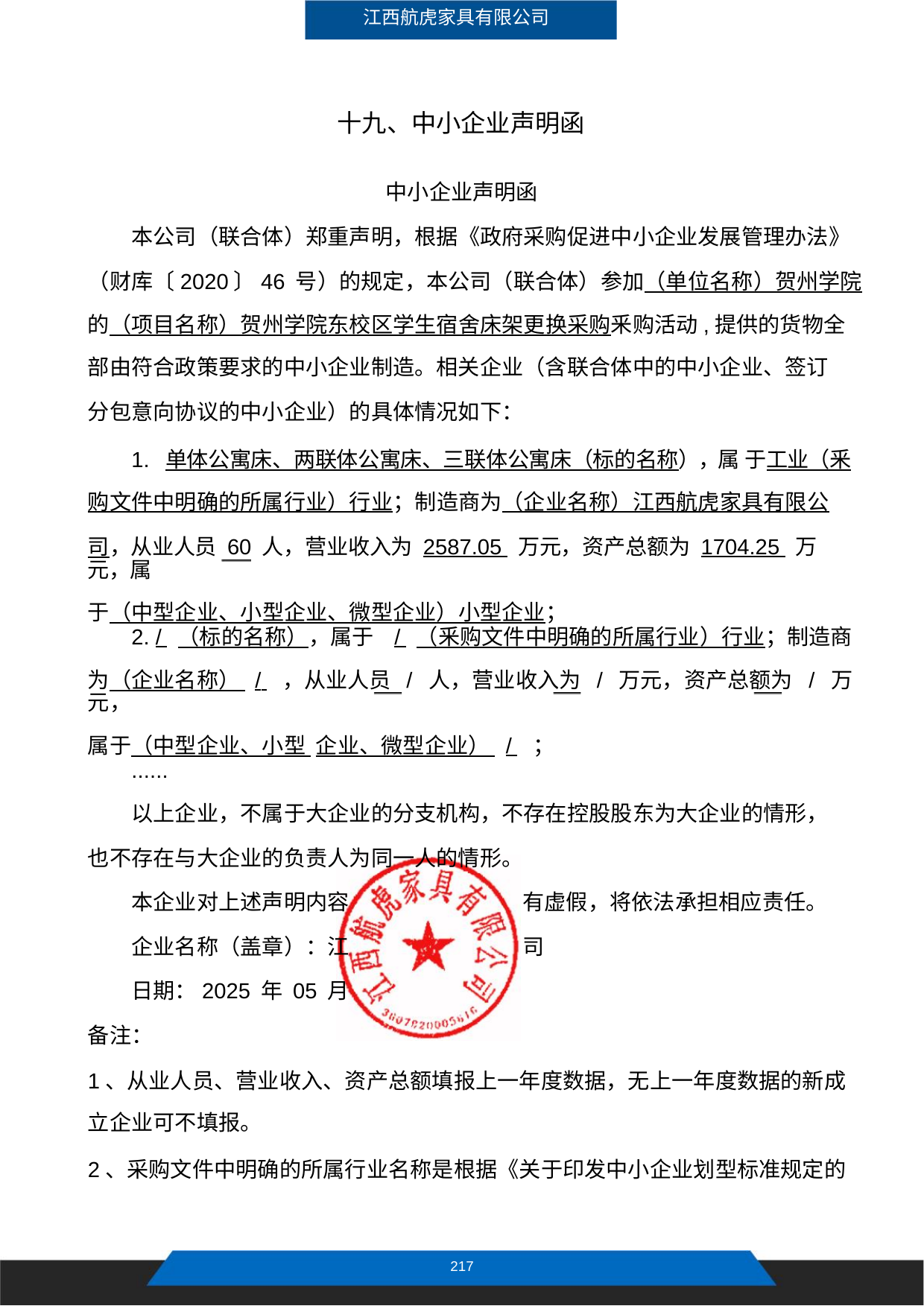

江西航虎家具有限公司
十九、中小企业声明函
中小企业声明函
本公司（联合体）郑重声明，根据《政府采购促进中小企业发展管理办法》
（财库〔2020〕46 号）的规定，本公司（联合体）参加（单位名称）贺州学院
的（项目名称）贺州学院东校区学生宿舍床架更换采购釆购活动,提供的货物全
部由符合政策要求的中小企业制造。相关企业（含联合体中的中小企业、签订
分包意向协议的中小企业）的具体情况如下：
1. 单体公寓床、两联体公寓床、三联体公寓床（标的名称），属 于工业（釆
购文件中明确的所属行业）行业；制造商为（企业名称）江西航虎家具有限公
司，从业人员 60 人，营业收入为 2587.05  万元，资产总额为 1704.25  万元，属
于（中型企业、小型企业、微型企业）小型企业；

2. / （标的名称），属于  / （釆购文件中明确的所属行业）行业；制造商
为（企业名称） /  ，从业人员 / 人，营业收入为 / 万元，资产总额为 / 万元，
属于（中型企业、小型 企业、微型企业） /  ；

......
以上企业，不属于大企业的分支机构，不存在控股股东为大企业的情形，
也不存在与大企业的负责人为同一人的情形。

本企业对上述声明内容
企业名称（盖章）：江
日期：2025 年 05 月
有虚假，将依法承担相应责任。
司
备注：
1、从业人员、营业收入、资产总额填报上一年度数据，无上一年度数据的新成
立企业可不填报。
2、采购文件中明确的所属行业名称是根据《关于印发中小企业划型标准规定的

217